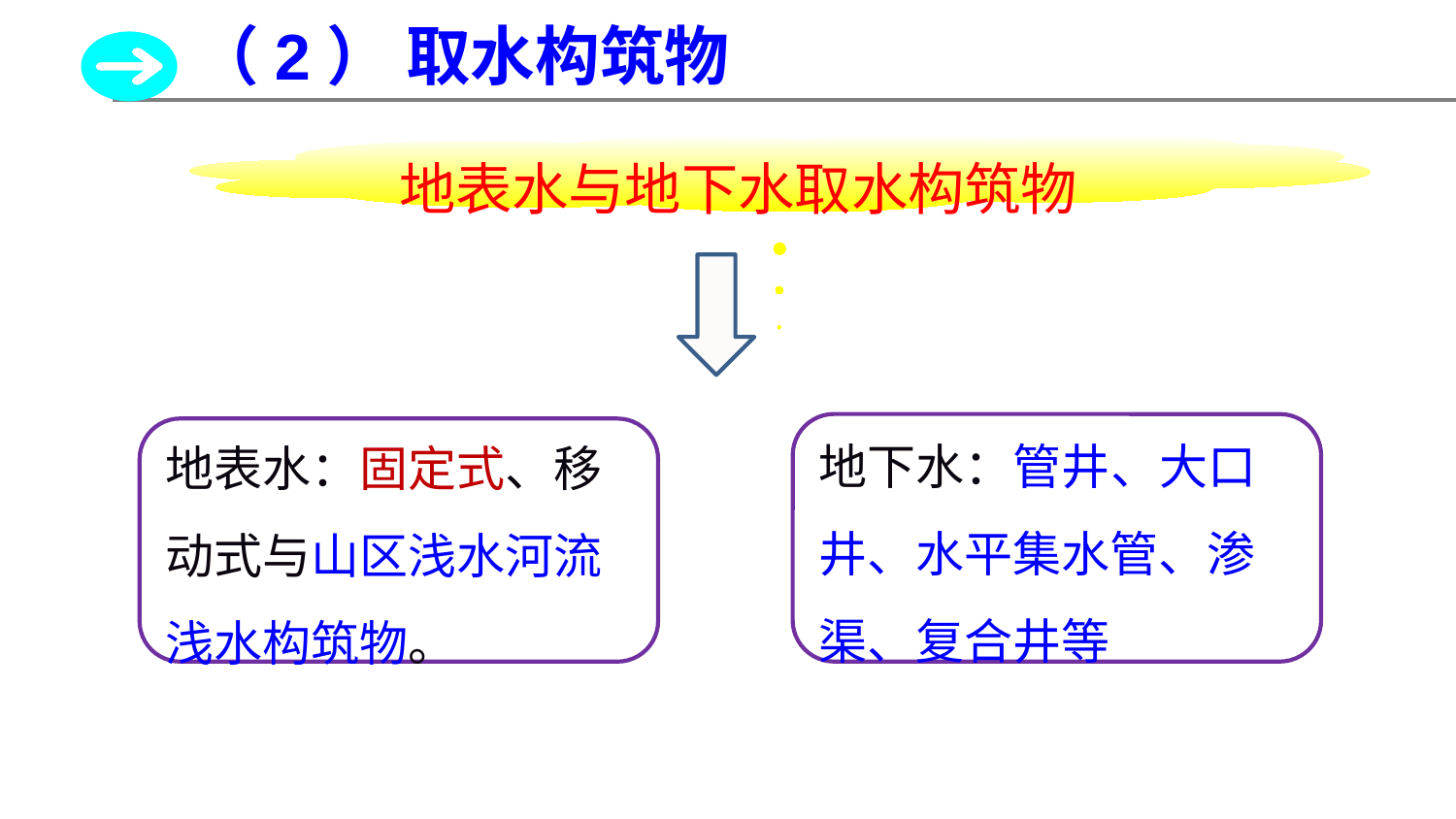

（2） 取水构筑物

地表水与地下水取水构筑物

地下水：管井、大口井、水平集水管、渗渠、复合井等
地表水：固定式、移动式与山区浅水河流浅水构筑物。